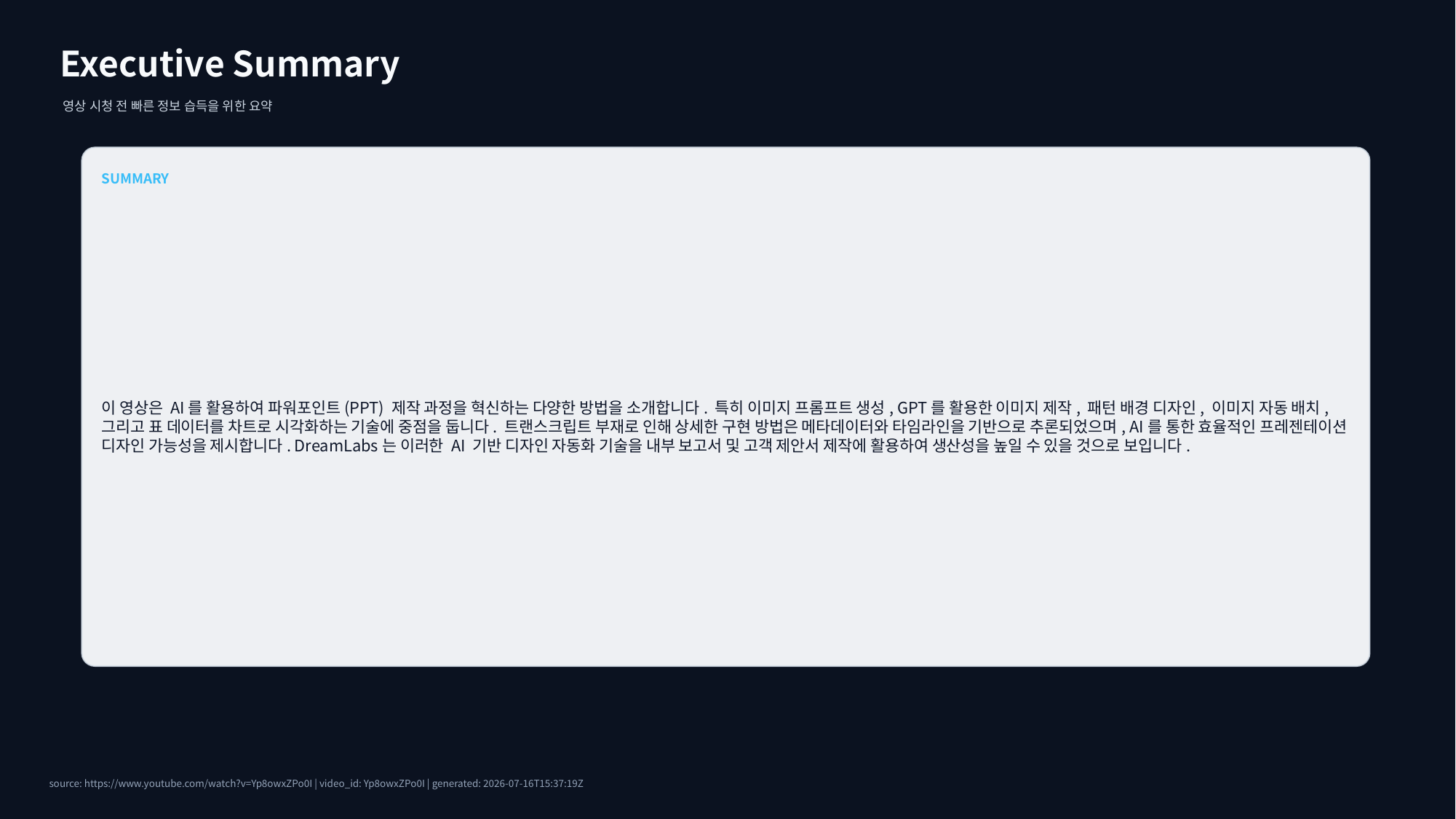

Executive Summary
영상 시청 전 빠른 정보 습득을 위한 요약

SUMMARY
이 영상은 AI를 활용하여 파워포인트(PPT) 제작 과정을 혁신하는 다양한 방법을 소개합니다. 특히 이미지 프롬프트 생성, GPT를 활용한 이미지 제작, 패턴 배경 디자인, 이미지 자동 배치, 그리고 표 데이터를 차트로 시각화하는 기술에 중점을 둡니다. 트랜스크립트 부재로 인해 상세한 구현 방법은 메타데이터와 타임라인을 기반으로 추론되었으며, AI를 통한 효율적인 프레젠테이션 디자인 가능성을 제시합니다. DreamLabs는 이러한 AI 기반 디자인 자동화 기술을 내부 보고서 및 고객 제안서 제작에 활용하여 생산성을 높일 수 있을 것으로 보입니다.
source: https://www.youtube.com/watch?v=Yp8owxZPo0I | video_id: Yp8owxZPo0I | generated: 2026-07-16T15:37:19Z